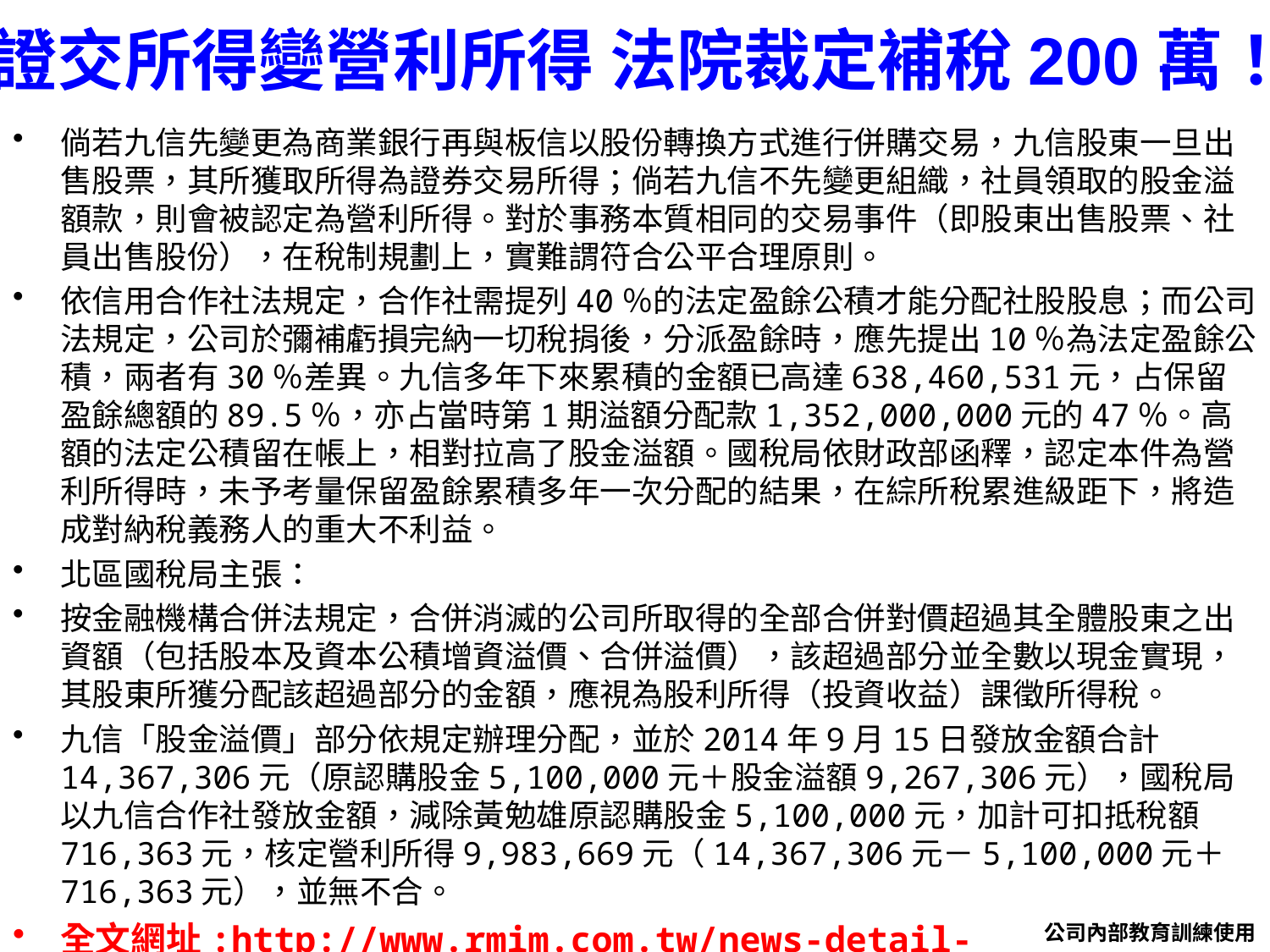

# 證交所得變營利所得 法院裁定補稅200萬！
倘若九信先變更為商業銀行再與板信以股份轉換方式進行併購交易，九信股東一旦出售股票，其所獲取所得為證券交易所得；倘若九信不先變更組織，社員領取的股金溢額款，則會被認定為營利所得。對於事務本質相同的交易事件（即股東出售股票、社員出售股份），在稅制規劃上，實難謂符合公平合理原則。
依信用合作社法規定，合作社需提列40％的法定盈餘公積才能分配社股股息；而公司法規定，公司於彌補虧損完納一切稅捐後，分派盈餘時，應先提出10％為法定盈餘公積，兩者有30％差異。九信多年下來累積的金額已高達638,460,531元，占保留盈餘總額的89.5％，亦占當時第1期溢額分配款1,352,000,000元的47％。高額的法定公積留在帳上，相對拉高了股金溢額。國稅局依財政部函釋，認定本件為營利所得時，未予考量保留盈餘累積多年一次分配的結果，在綜所稅累進級距下，將造成對納稅義務人的重大不利益。
北區國稅局主張：
按金融機構合併法規定，合併消滅的公司所取得的全部合併對價超過其全體股東之出資額（包括股本及資本公積增資溢價、合併溢價），該超過部分並全數以現金實現，其股東所獲分配該超過部分的金額，應視為股利所得（投資收益）課徵所得稅。
九信「股金溢價」部分依規定辦理分配，並於2014年9月15日發放金額合計14,367,306元（原認購股金5,100,000元＋股金溢額9,267,306元），國稅局以九信合作社發放金額，減除黃勉雄原認購股金5,100,000元，加計可扣抵稅額716,363元，核定營利所得9,983,669元（14,367,306元－5,100,000元＋716,363元），並無不合。
全文網址:http://www.rmim.com.tw/news-detail-19710_7060435ae18a122e0e9a5409d0f1f94a3d561191

公司內部教育訓練使用